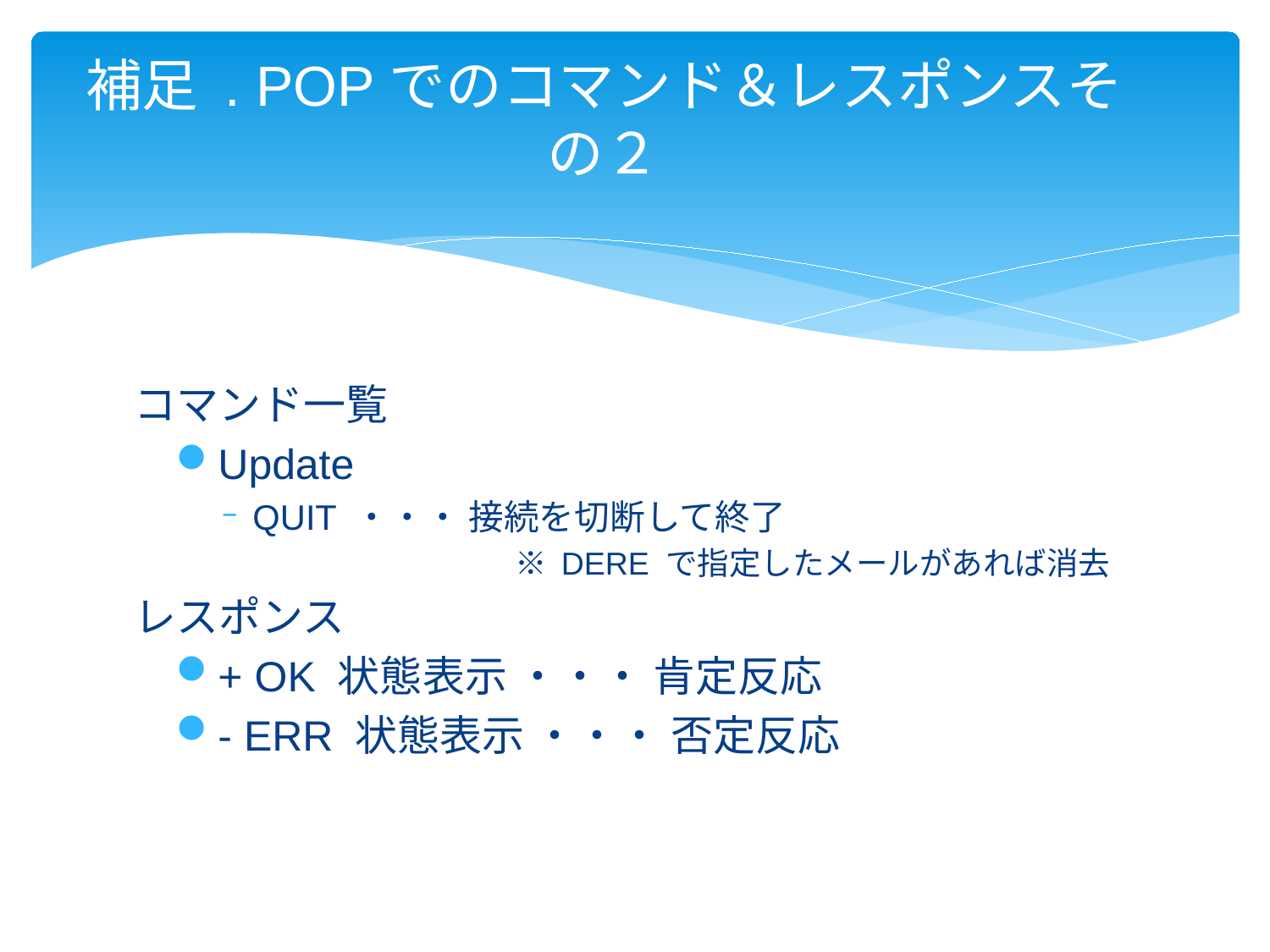

# 補足 . POPでのコマンド＆レスポンスその２
コマンド一覧
Update
QUIT ・・・ 接続を切断して終了
		　　　※ DERE で指定したメールがあれば消去
レスポンス
+ OK 状態表示 ・・・ 肯定反応
- ERR 状態表示 ・・・ 否定反応